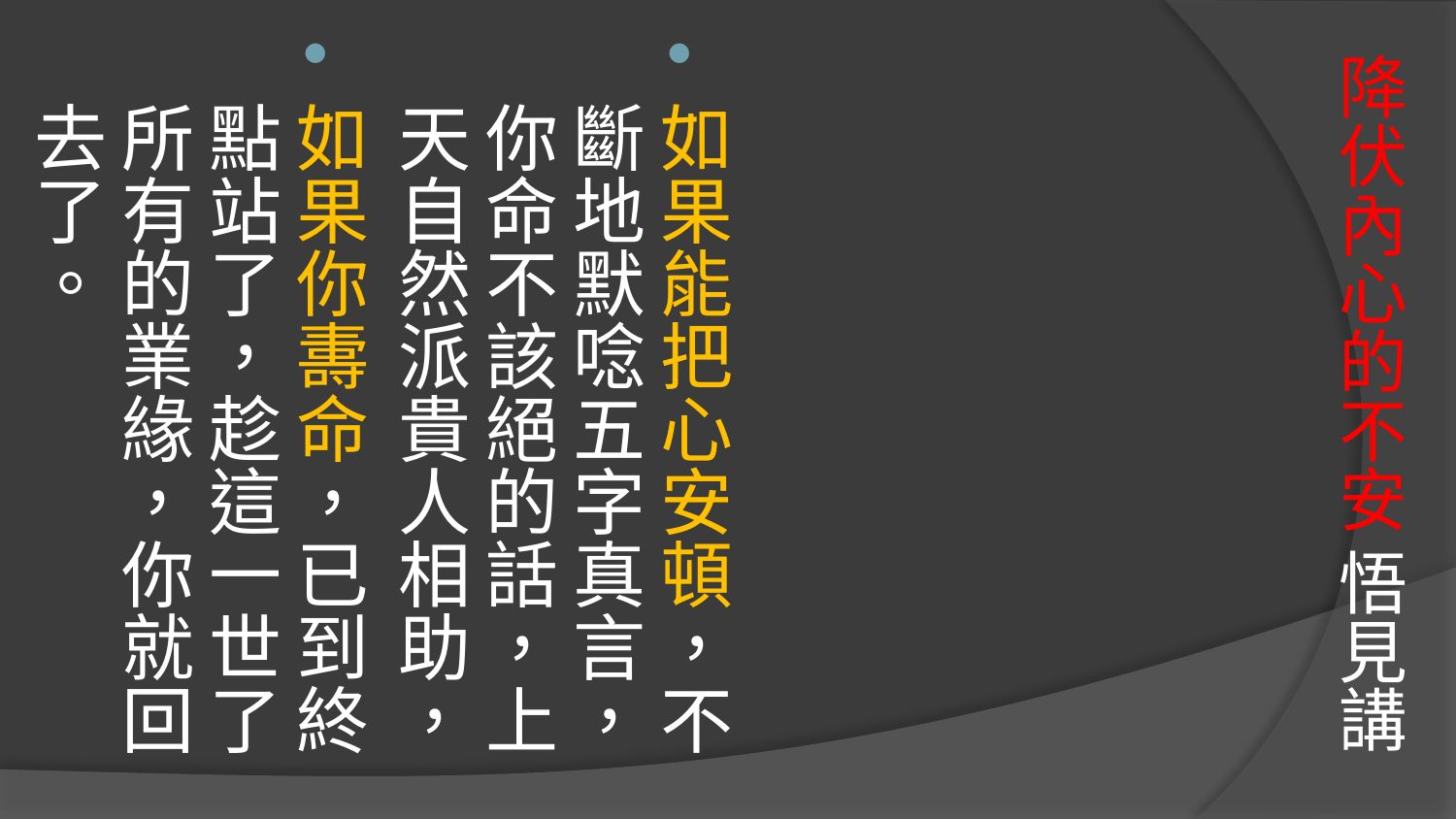

如果能把心安頓，不斷地默唸五字真言，你命不該絕的話，上天自然派貴人相助，
如果你夀命，已到終點站了，趁這一世了所有的業緣，你就回去了。
# 降伏內心的不安 悟見講